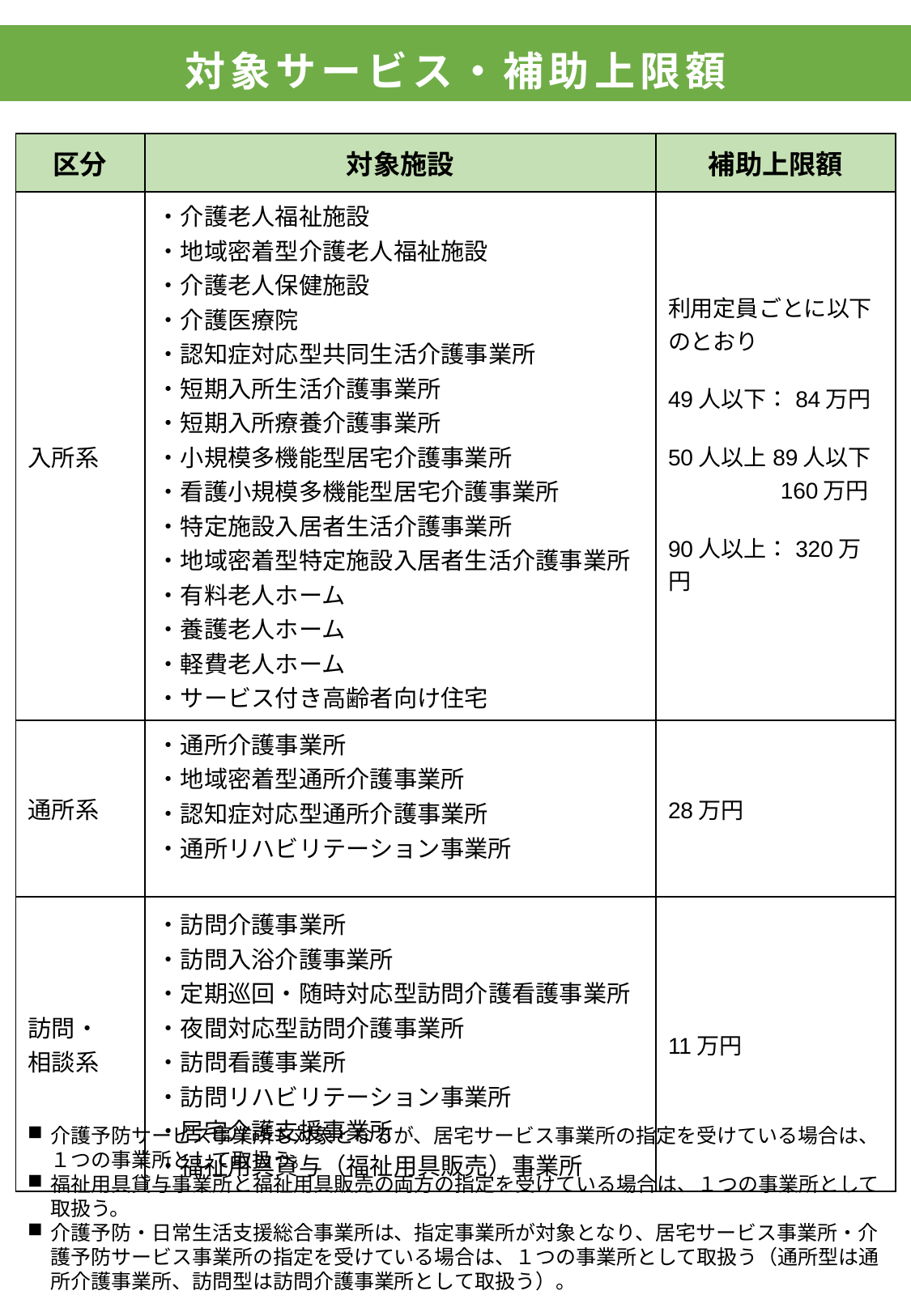

# 対象サービス・補助上限額
| 区分 | 対象施設 | 補助上限額 |
| --- | --- | --- |
| 入所系 | ・介護老人福祉施設 ・地域密着型介護老人福祉施設 ・介護老人保健施設 ・介護医療院 ・認知症対応型共同生活介護事業所 ・短期入所生活介護事業所 ・短期入所療養介護事業所 ・小規模多機能型居宅介護事業所 ・看護小規模多機能型居宅介護事業所 ・特定施設入居者生活介護事業所 ・地域密着型特定施設入居者生活介護事業所 ・有料老人ホーム ・養護老人ホーム ・軽費老人ホーム ・サービス付き高齢者向け住宅 | 利用定員ごとに以下のとおり 49人以下：84万円 50人以上89人以下 　　 　　160万円 90人以上：320万円 |
| 通所系 | ・通所介護事業所 ・地域密着型通所介護事業所 ・認知症対応型通所介護事業所 ・通所リハビリテーション事業所 | 28万円 |
| 訪問・ 相談系 | ・訪問介護事業所 ・訪問入浴介護事業所 ・定期巡回・随時対応型訪問介護看護事業所 ・夜間対応型訪問介護事業所 ・訪問看護事業所 ・訪問リハビリテーション事業所 ・居宅介護支援事業所 ・福祉用具貸与（福祉用具販売）事業所 | 11万円 |
介護予防サービス事業所も対象となるが、居宅サービス事業所の指定を受けている場合は、１つの事業所として取扱う。
福祉用具貸与事業所と福祉用具販売の両方の指定を受けている場合は、１つの事業所として取扱う。
介護予防・日常生活支援総合事業所は、指定事業所が対象となり、居宅サービス事業所・介護予防サービス事業所の指定を受けている場合は、１つの事業所として取扱う（通所型は通所介護事業所、訪問型は訪問介護事業所として取扱う）。